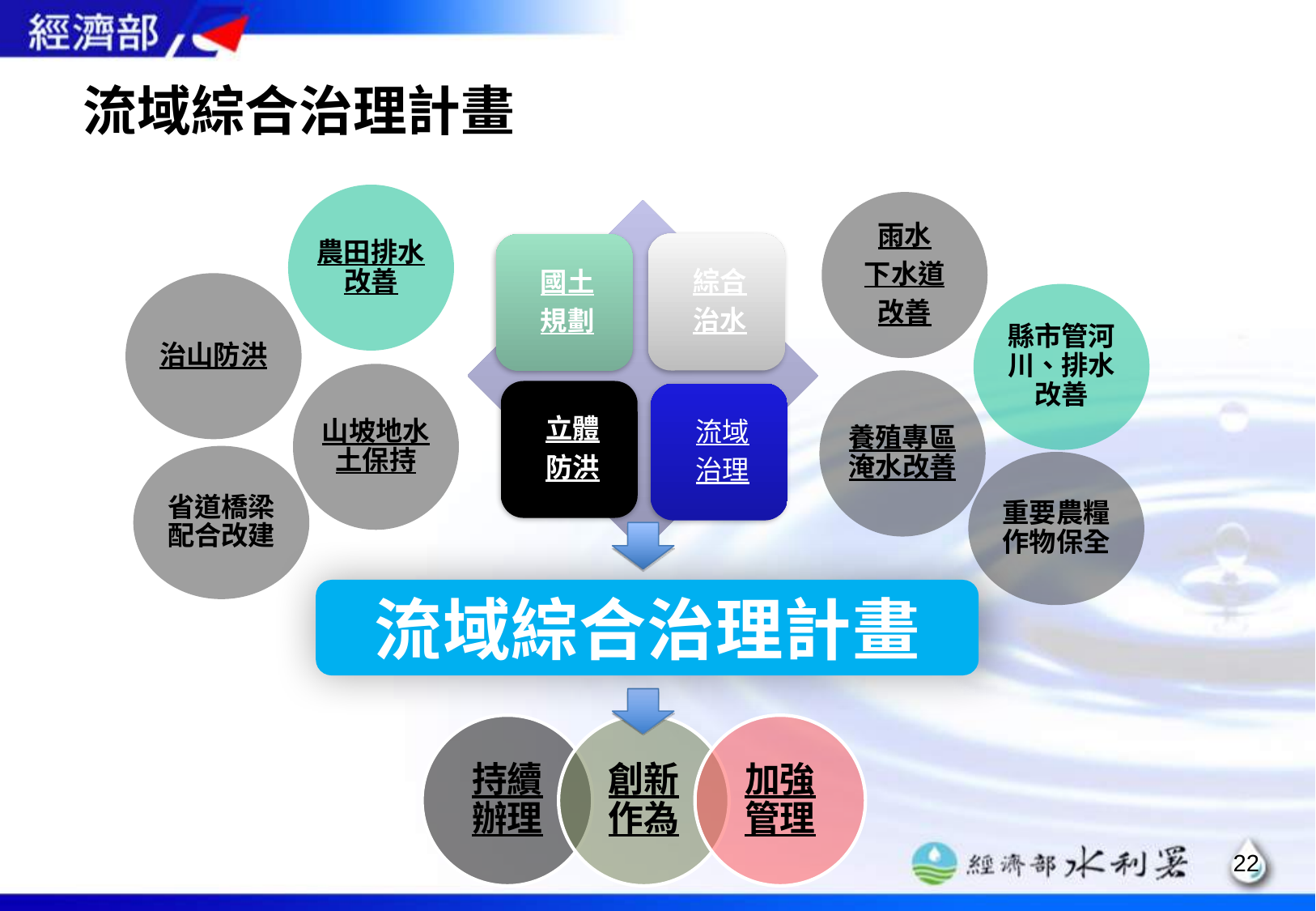

流域綜合治理計畫
縣市管河川、排水改善
雨水
下水道
改善
養殖專區淹水改善
農田排水改善
治山防洪
山坡地水土保持
流域
治理
綜合
治水
立體
防洪
國土
規劃

省道橋梁配合改建

重要農糧作物保全

流域綜合治理計畫

持續辦理
創新作為
加強管理
22